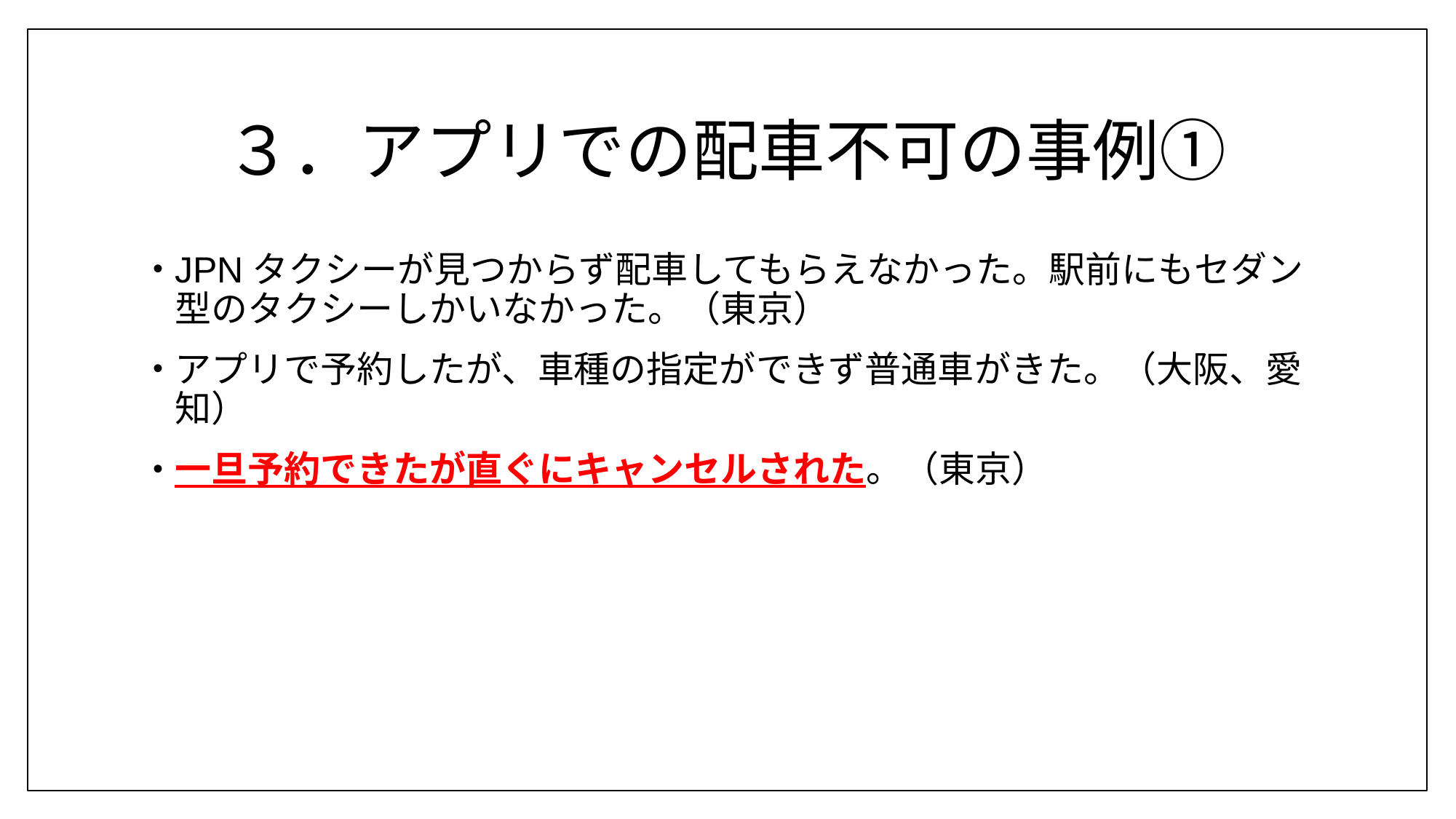

# ３．アプリでの配車不可の事例①
JPNタクシーが見つからず配車してもらえなかった。駅前にもセダン型のタクシーしかいなかった。（東京）
アプリで予約したが、車種の指定ができず普通車がきた。（大阪、愛知）
一旦予約できたが直ぐにキャンセルされた。（東京）